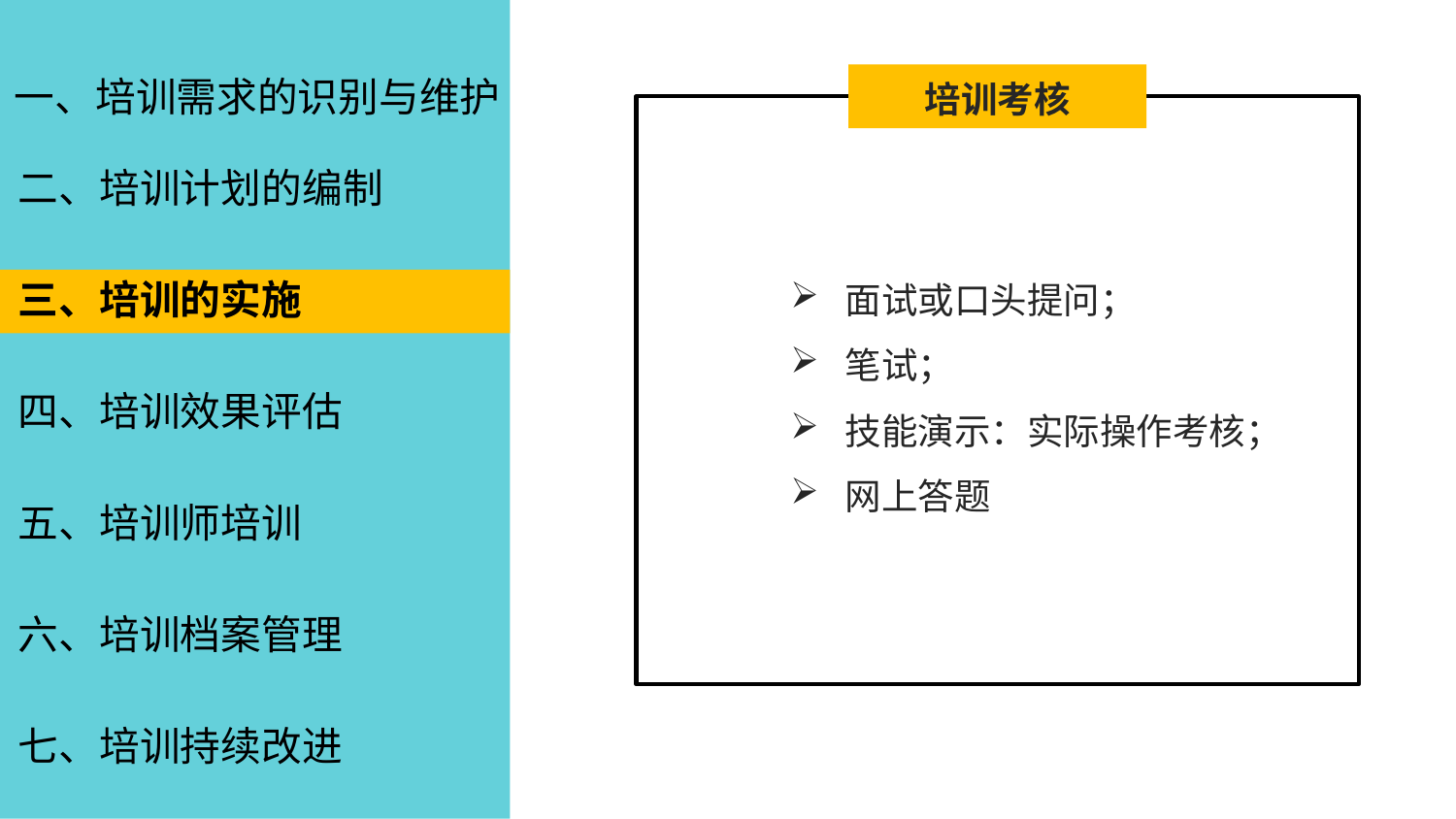

一、培训需求的识别与维护

培训考核

二、培训计划的编制
面试或口头提问；
笔试；
技能演示：实际操作考核；
网上答题
三、培训的实施

四、培训效果评估
五、培训师培训
六、培训档案管理
七、培训持续改进